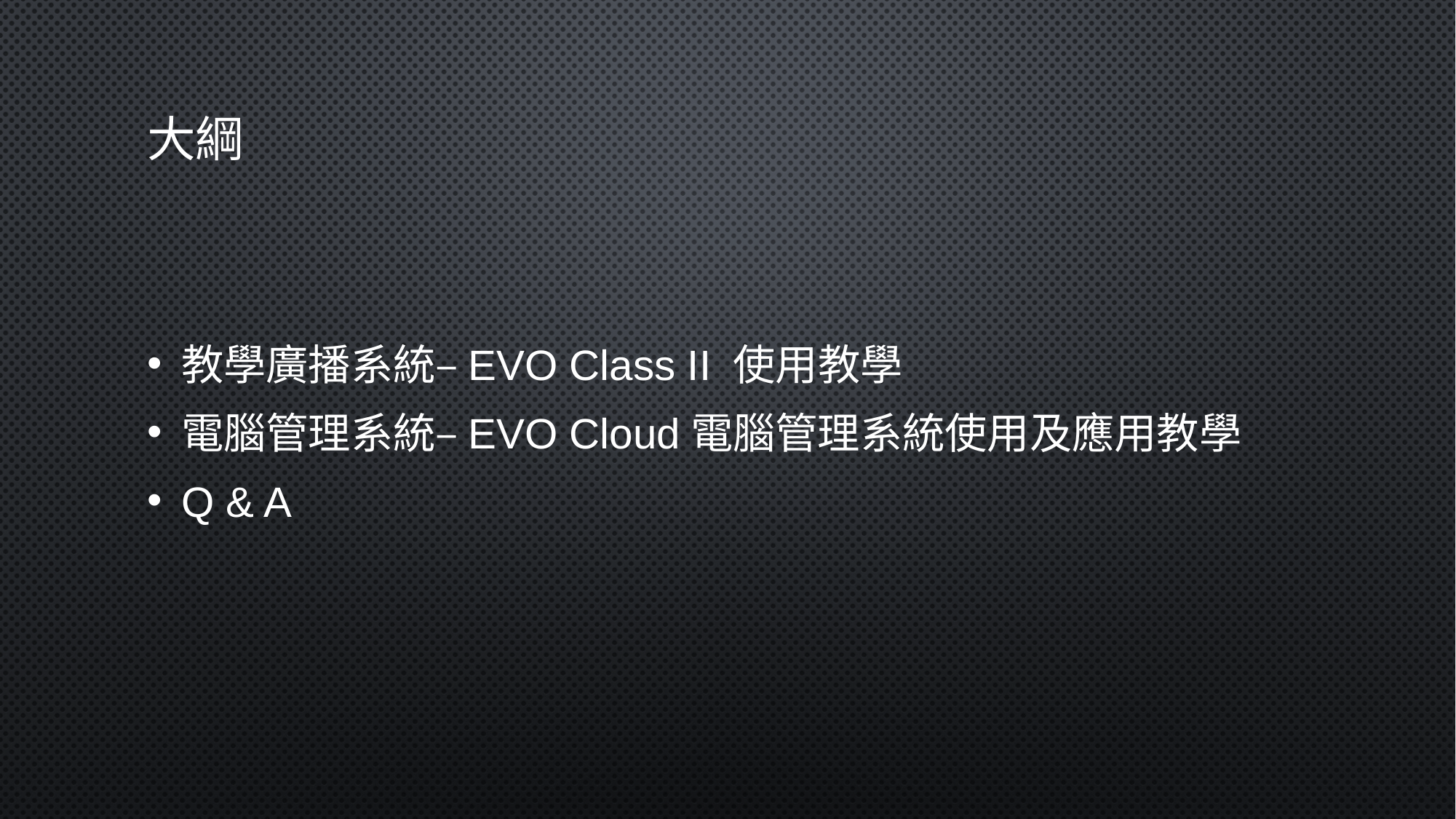

# 大綱
教學廣播系統–EVO Class II 使用教學
電腦管理系統–EVO Cloud電腦管理系統使用及應用教學
Q & A